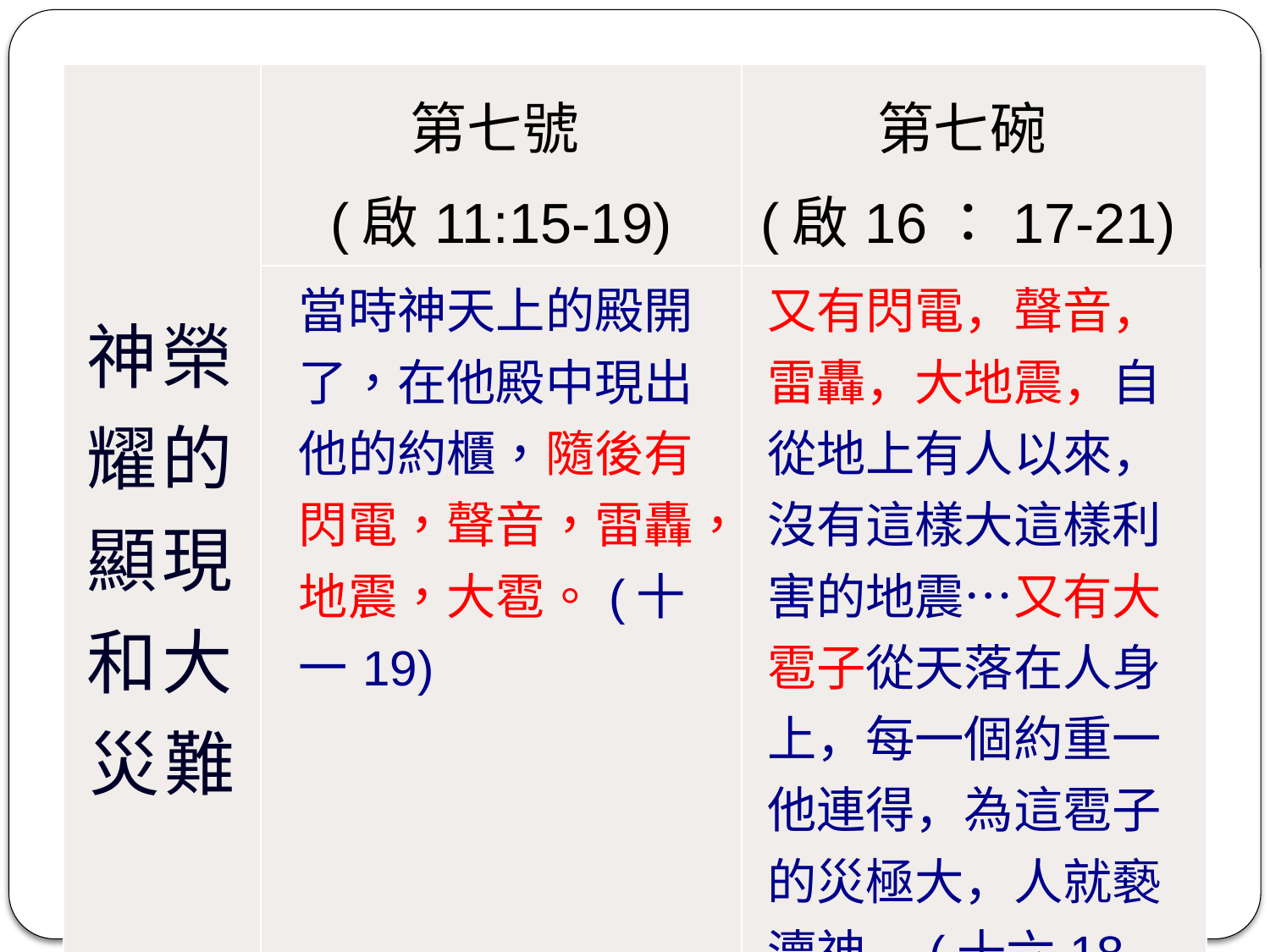

| 神榮耀的顯現和大災難 | 第七號 (啟11:15-19) | 第七碗 (啟16：17-21) |
| --- | --- | --- |
| 神榮耀的顯現和大災難 | 當時神天上的殿開了，在他殿中現出他的約櫃，隨後有閃電，聲音，雷轟，地震，大雹。(十一19) | 又有閃電，聲音，雷轟，大地震，自從地上有人以來，沒有這樣大這樣利害的地震…又有大雹子從天落在人身上，每一個約重一他連得，為這雹子的災極大，人就褻瀆神。(十六18，21) |